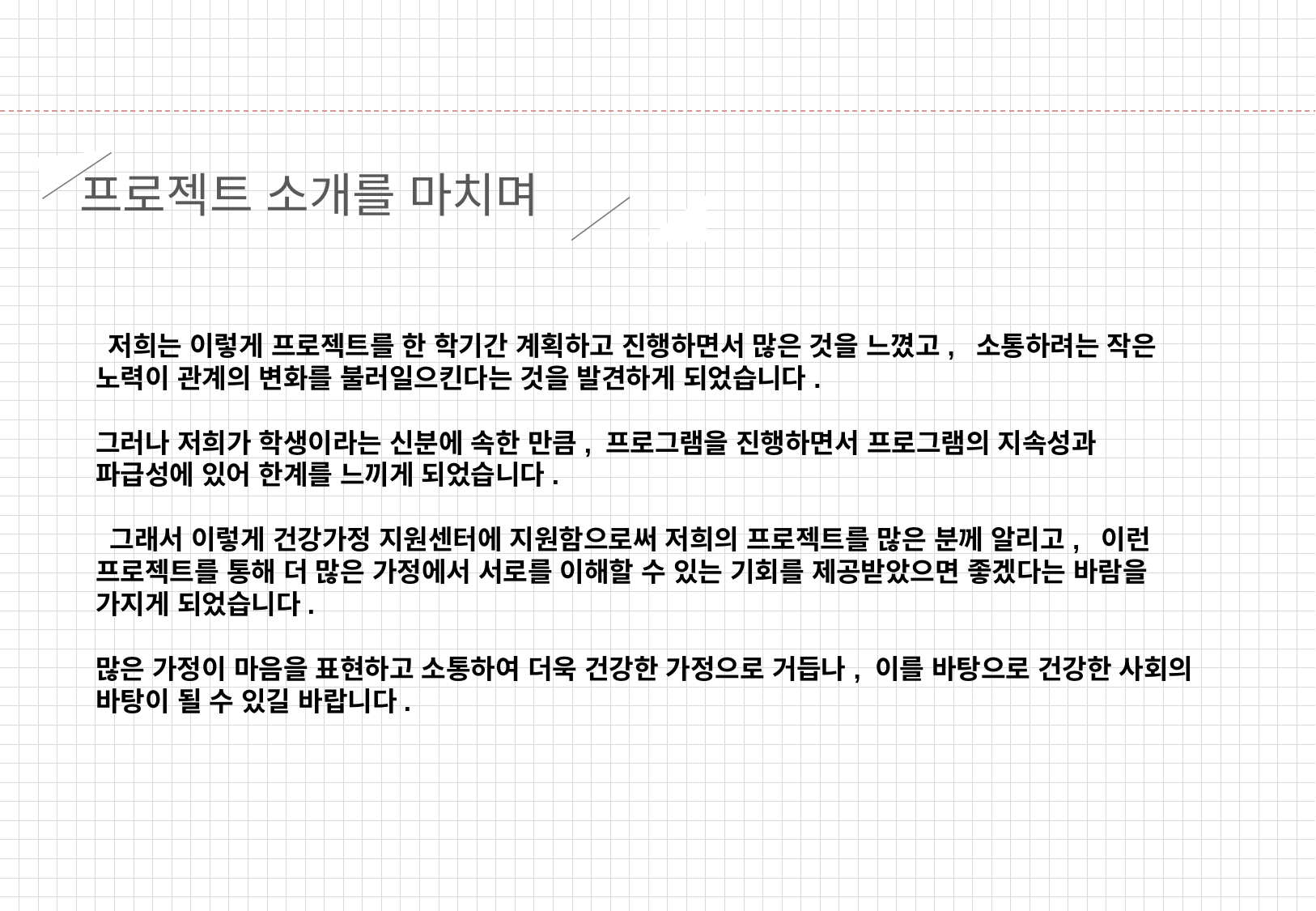

프로젝트 소개를 마치며

 저희는 이렇게 프로젝트를 한 학기간 계획하고 진행하면서 많은 것을 느꼈고,  소통하려는 작은 노력이 관계의 변화를 불러일으킨다는 것을 발견하게 되었습니다.

그러나 저희가 학생이라는 신분에 속한 만큼, 프로그램을 진행하면서 프로그램의 지속성과 파급성에 있어 한계를 느끼게 되었습니다.

 그래서 이렇게 건강가정 지원센터에 지원함으로써 저희의 프로젝트를 많은 분께 알리고,  이런 프로젝트를 통해 더 많은 가정에서 서로를 이해할 수 있는 기회를 제공받았으면 좋겠다는 바람을 가지게 되었습니다.

많은 가정이 마음을 표현하고 소통하여 더욱 건강한 가정으로 거듭나, 이를 바탕으로 건강한 사회의 바탕이 될 수 있길 바랍니다.